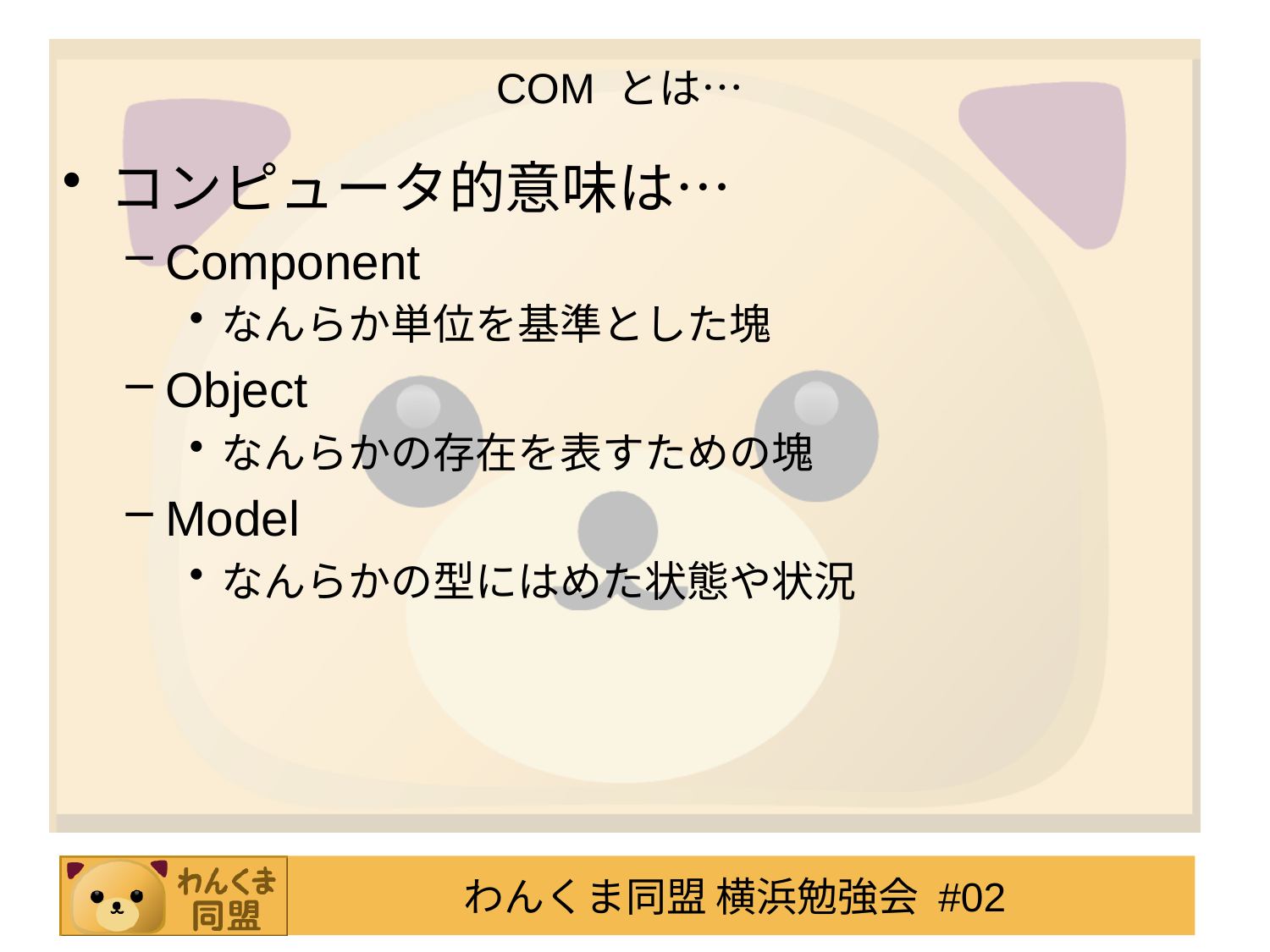

# COM とは…
コンピュータ的意味は…
Component
なんらか単位を基準とした塊
Object
なんらかの存在を表すための塊
Model
なんらかの型にはめた状態や状況